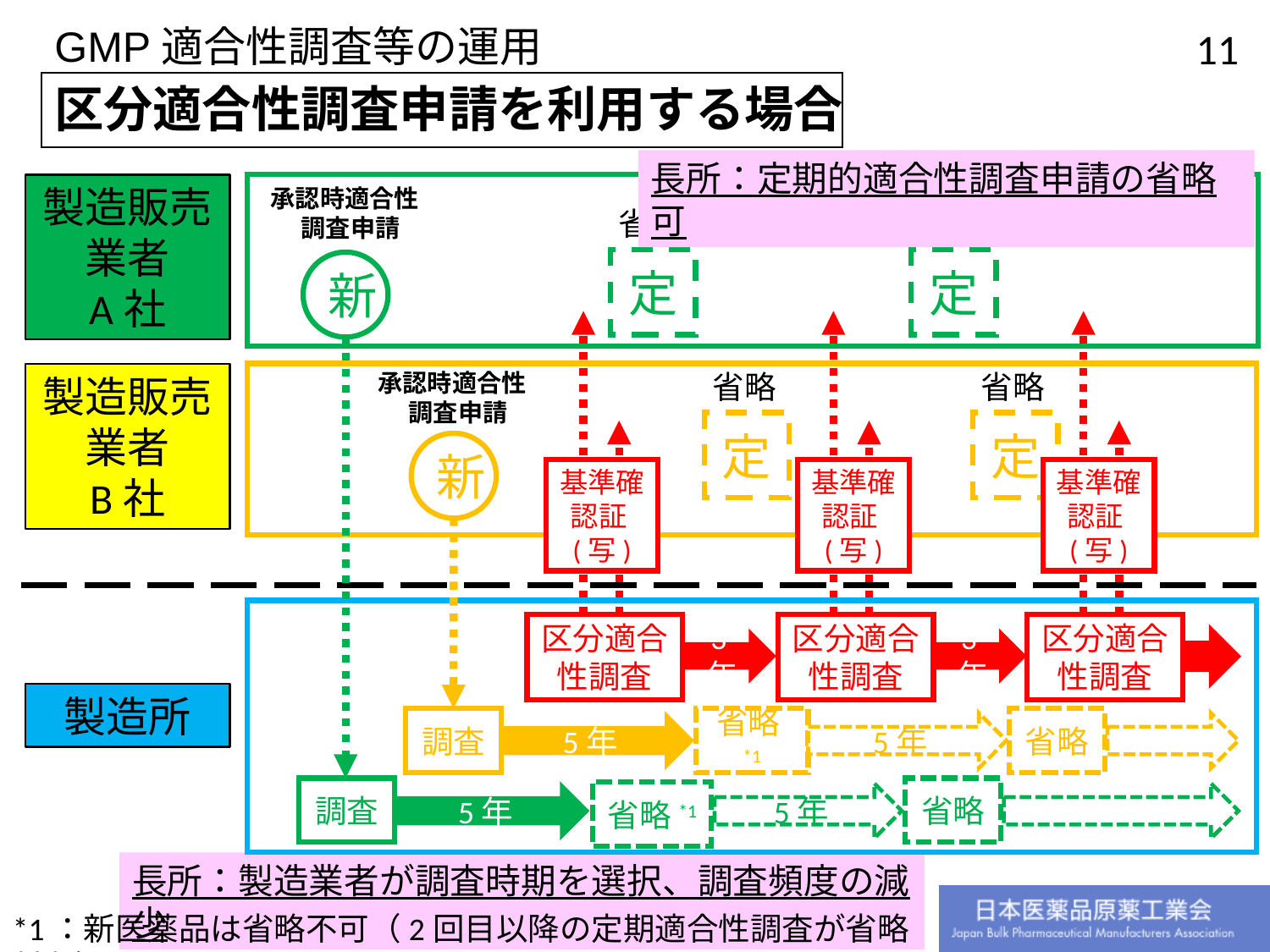

GMP適合性調査等の運用
区分適合性調査申請を利用する場合

長所：定期的適合性調査申請の省略可
製造販売
業者
A社

承認時適合性
　 調査申請
新
省略
定
省略
定
省略
定
省略
定
承認時適合性
　 調査申請
新
製造販売
業者
B社

基準確認証(写)
基準確認証(写)
基準確認証(写)

区分適合性調査
区分適合性調査
区分適合性調査
3年
3年

製造所
調査
省略*1
省略
5年
5年

調査
省略
省略*1
5年
5年

長所：製造業者が調査時期を選択、調査頻度の減少
*1：新医薬品は省略不可（2回目以降の定期適合性調査が省略対象）